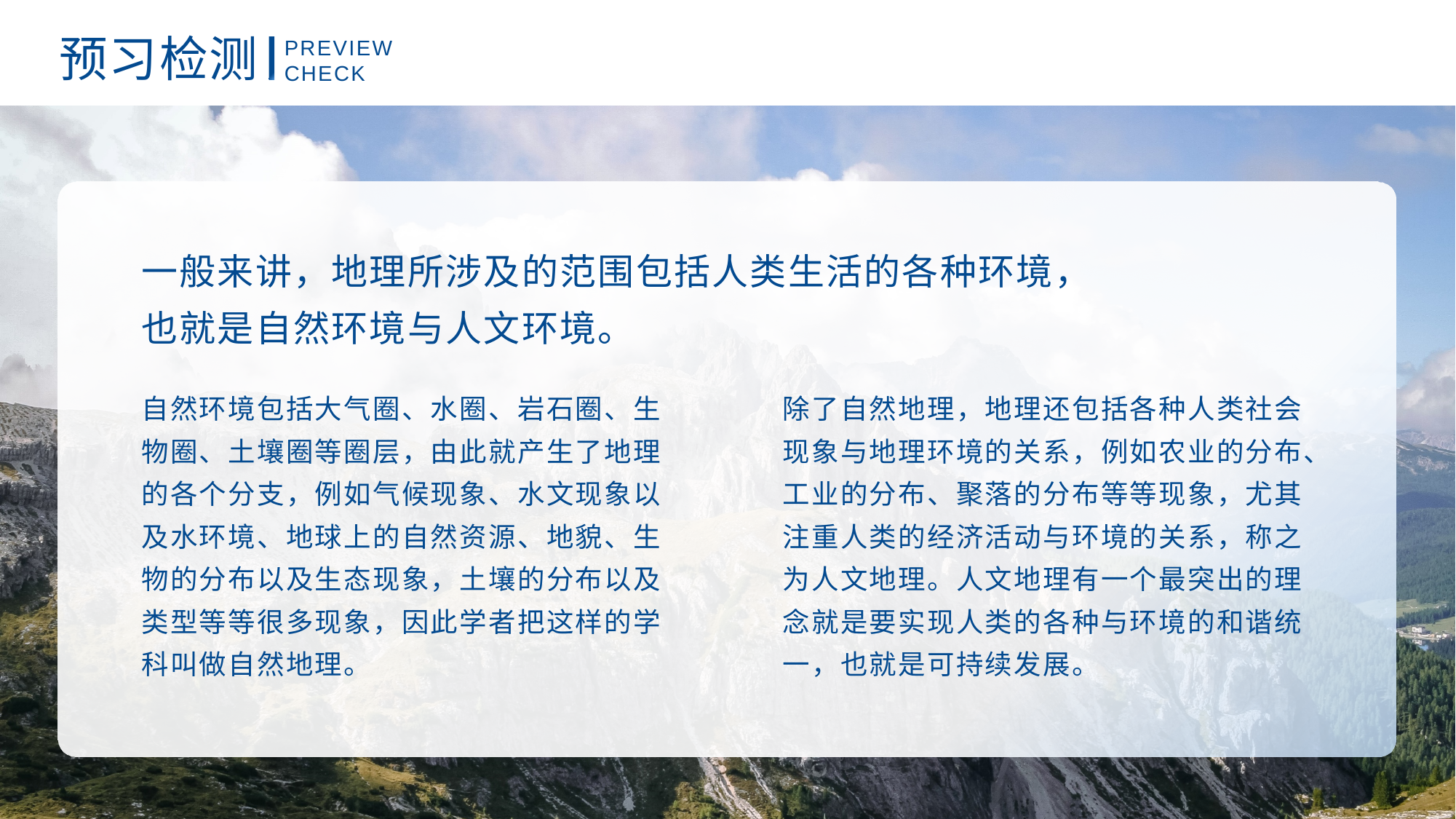

PREVIEW
CHECK
预习检测
一般来讲，地理所涉及的范围包括人类生活的各种环境，
也就是自然环境与人文环境。

自然环境包括大气圈、水圈、岩石圈、生物圈、土壤圈等圈层，由此就产生了地理的各个分支，例如气候现象、水文现象以及水环境、地球上的自然资源、地貌、生物的分布以及生态现象，土壤的分布以及类型等等很多现象，因此学者把这样的学科叫做自然地理。

除了自然地理，地理还包括各种人类社会现象与地理环境的关系，例如农业的分布、工业的分布、聚落的分布等等现象，尤其注重人类的经济活动与环境的关系，称之为人文地理。人文地理有一个最突出的理念就是要实现人类的各种与环境的和谐统一，也就是可持续发展。